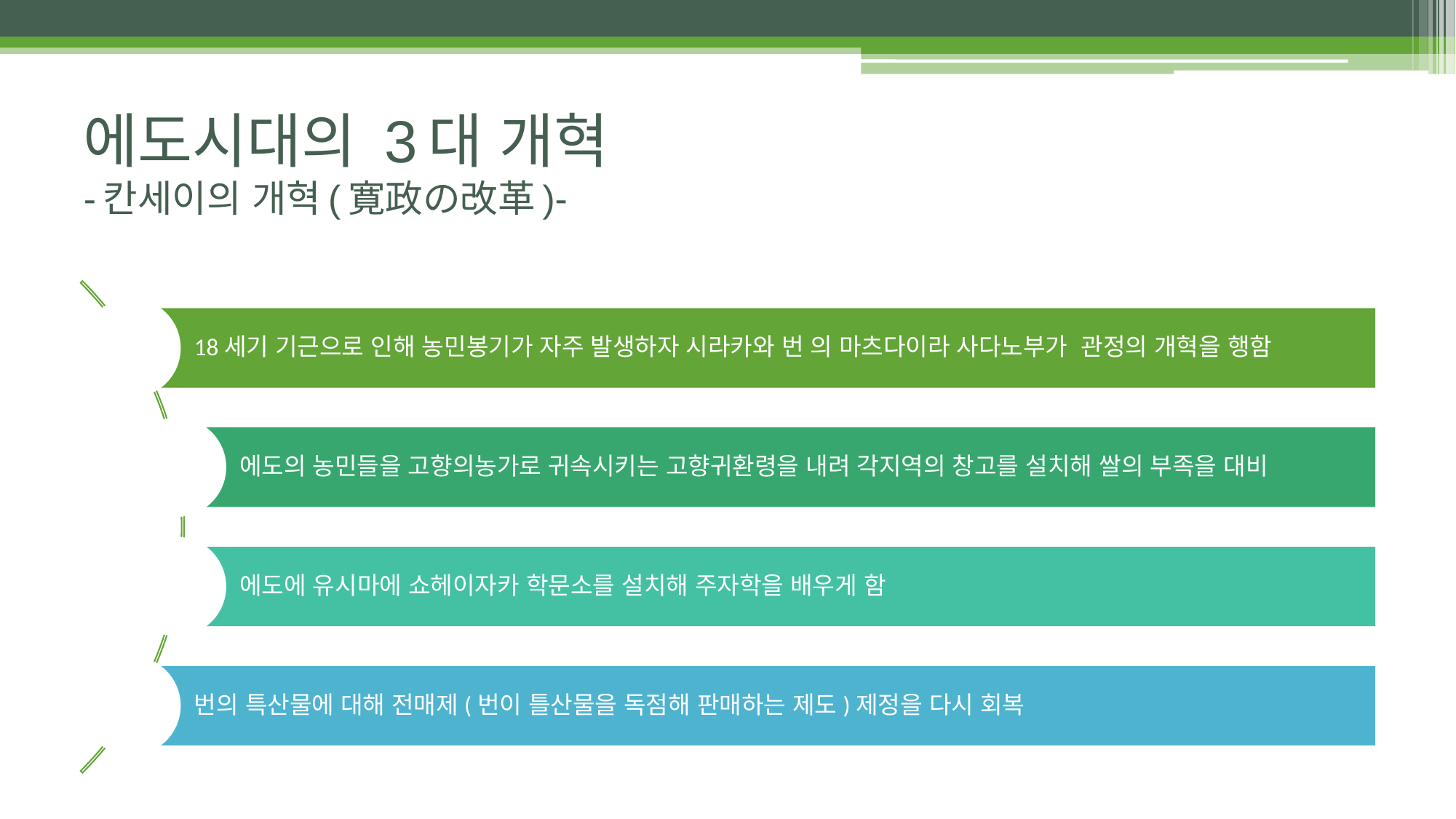

# 에도시대의 3대 개혁 -칸세이의 개혁(寛政の改革)-
18세기 기근으로 인해 농민봉기가 자주 발생하자 시라카와 번 의 마츠다이라 사다노부가  관정의 개혁을 행함
에도의 농민들을 고향의농가로 귀속시키는 고향귀환령을 내려 각지역의 창고를 설치해 쌀의 부족을 대비
에도에 유시마에 쇼헤이자카 학문소를 설치해 주자학을 배우게 함
번의 특산물에 대해 전매제(번이 틀산물을 독점해 판매하는 제도)제정을 다시 회복